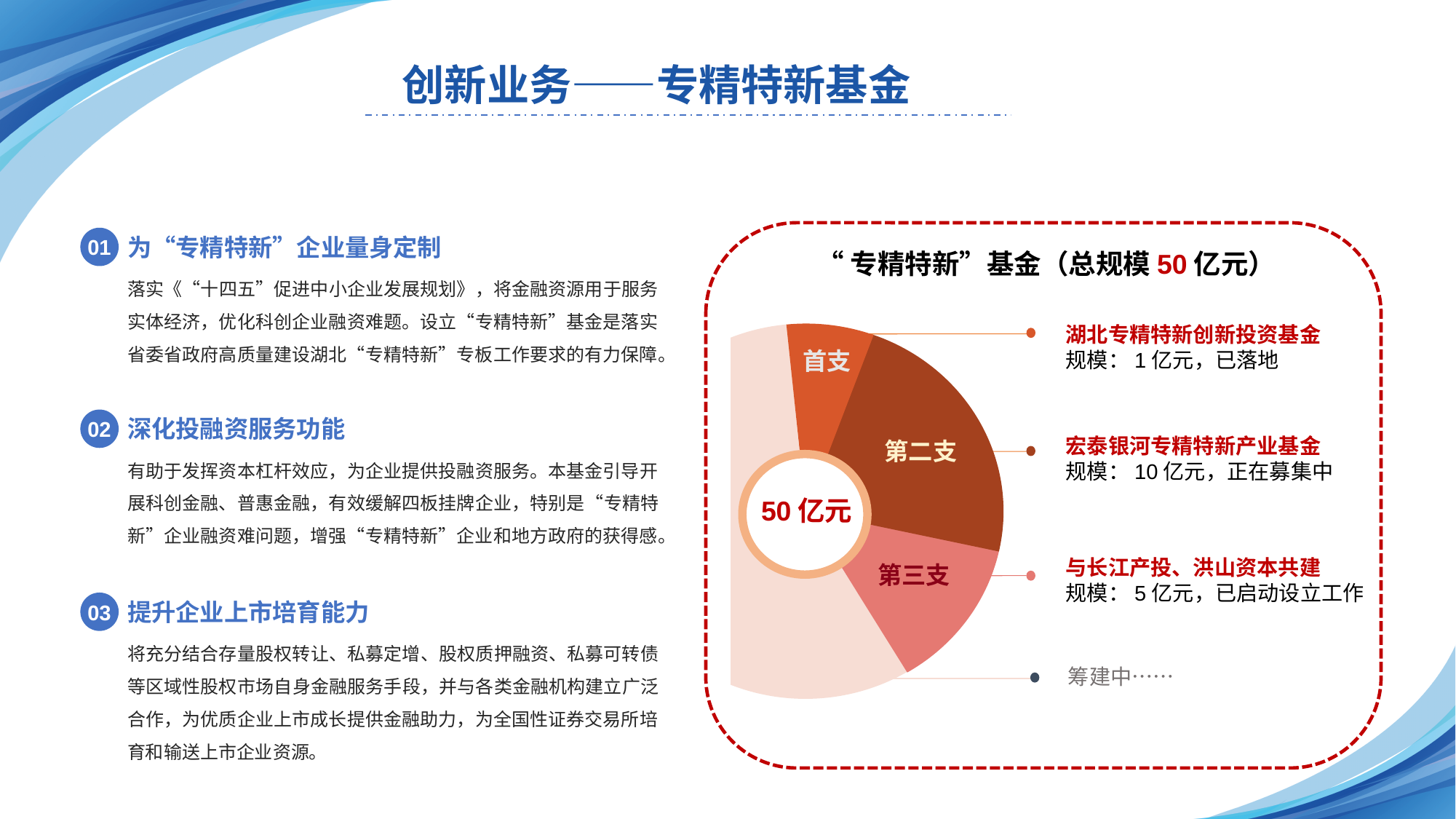

创新业务——专精特新基金

为“专精特新”企业量身定制

01
“专精特新”基金（总规模50亿元）
落实《“十四五”促进中小企业发展规划》，将金融资源用于服务实体经济，优化科创企业融资难题。设立“专精特新”基金是落实省委省政府高质量建设湖北“专精特新”专板工作要求的有力保障。
湖北专精特新创新投资基金
规模：1亿元，已落地

首支
深化投融资服务功能
02
宏泰银河专精特新产业基金
规模：10亿元，正在募集中
第二支

有助于发挥资本杠杆效应，为企业提供投融资服务。本基金引导开展科创金融、普惠金融，有效缓解四板挂牌企业，特别是“专精特新”企业融资难问题，增强“专精特新”企业和地方政府的获得感。

50亿元
与长江产投、洪山资本共建
规模：5亿元，已启动设立工作
第三支

提升企业上市培育能力
03
将充分结合存量股权转让、私募定增、股权质押融资、私募可转债等区域性股权市场自身金融服务手段，并与各类金融机构建立广泛合作，为优质企业上市成长提供金融助力，为全国性证券交易所培育和输送上市企业资源。
筹建中……